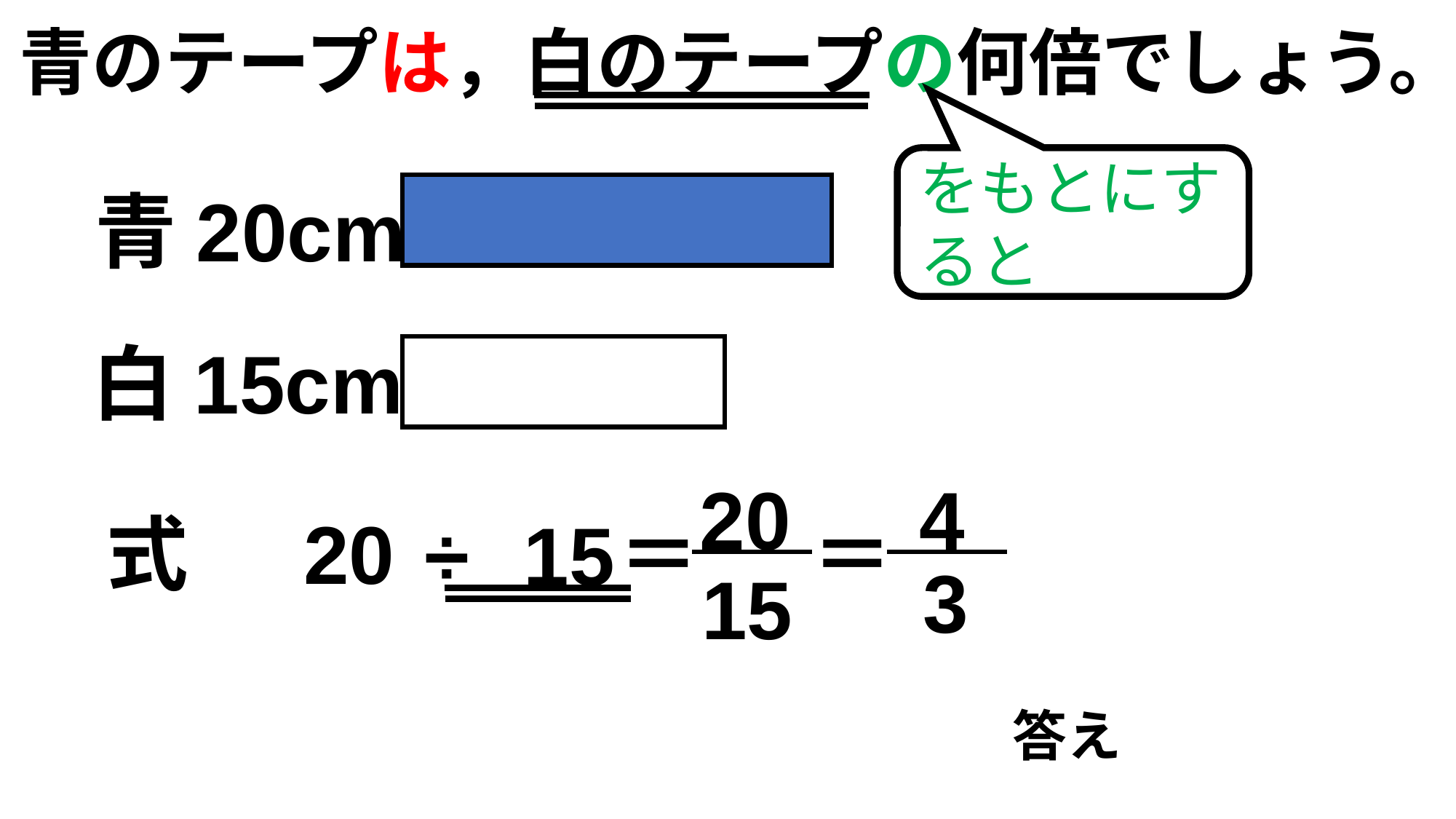

青のテープは，白のテープの何倍でしょう。
をもとにすると

青20cm

白15cm
20
15
4
3
式
20
÷
15
＝
＝
答え